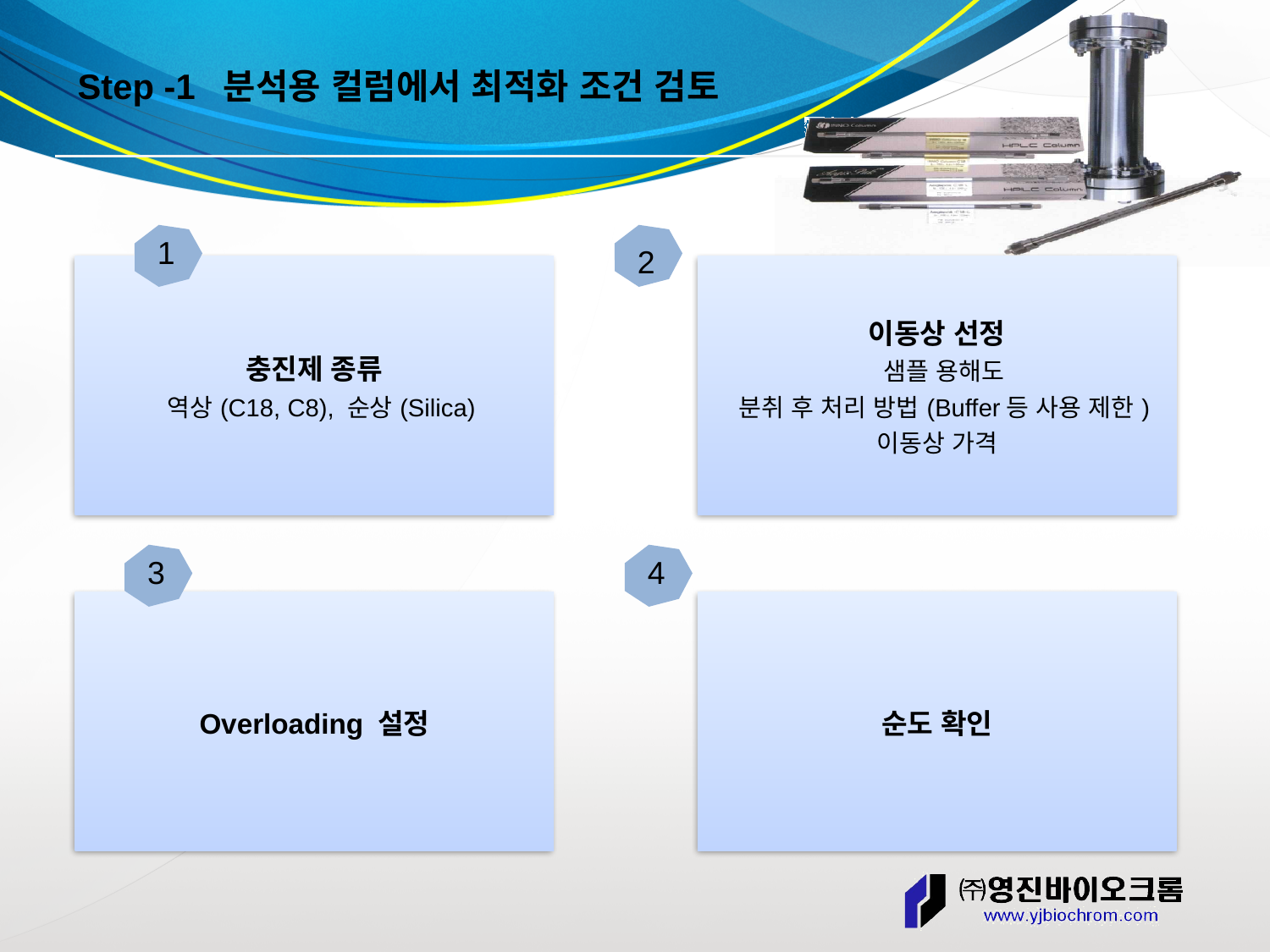

# Step -1  분석용 컬럼에서 최적화 조건 검토

1
2
충진제 종류
 역상(C18, C8), 순상(Silica)
이동상 선정
 샘플 용해도
 분취 후 처리 방법(Buffer등 사용 제한)
이동상 가격
Overloading 설정
순도 확인

3
4